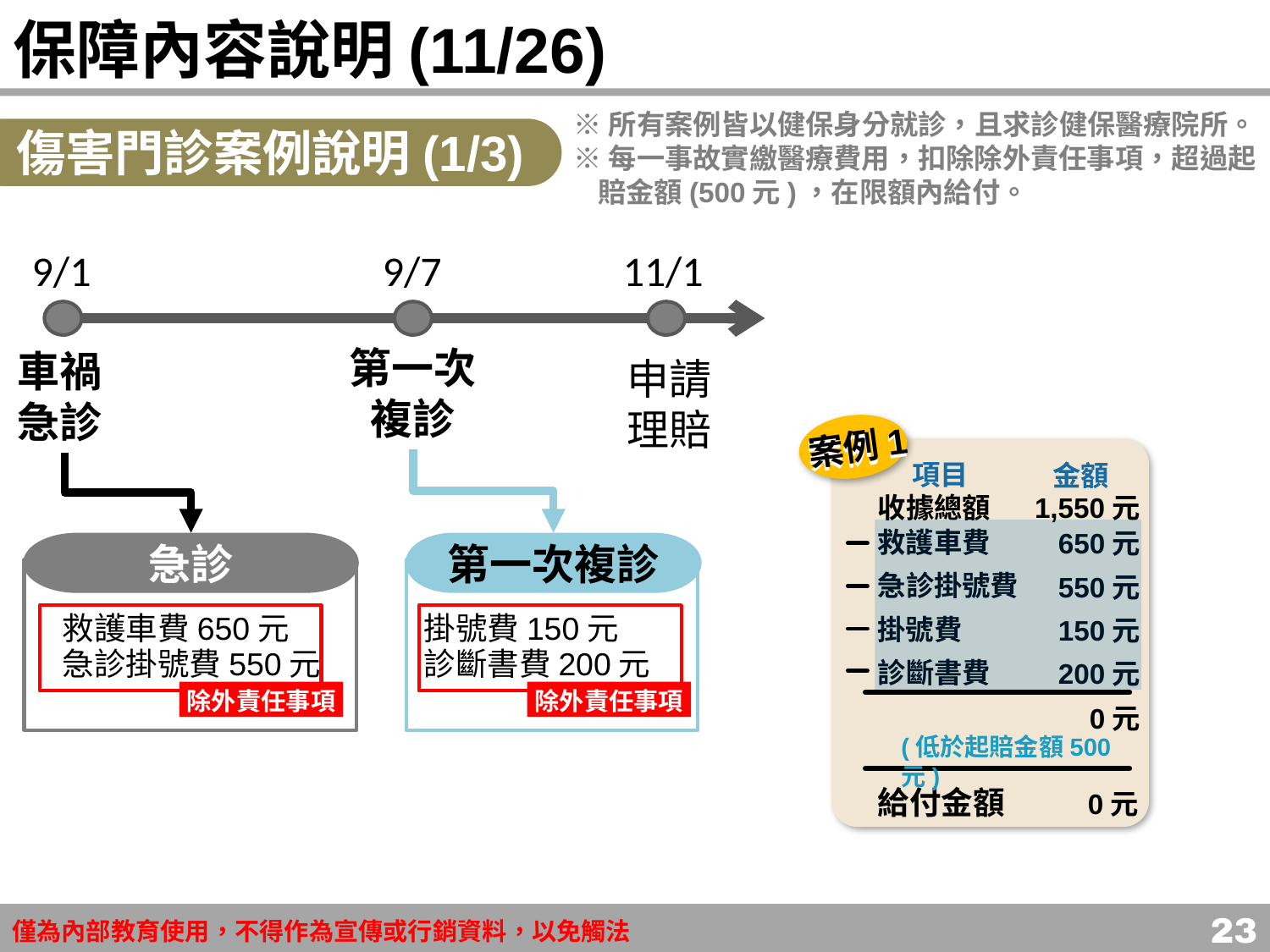

# 保障內容說明(11/26)
※所有案例皆以健保身分就診，且求診健保醫療院所。
※每一事故實繳醫療費用，扣除除外責任事項，超過起賠金額(500元)，在限額內給付。
傷害門診案例說明(1/3)

9/7

11/1

9/1

第一次
複診
車禍
急診
申請
理賠

案例1
案例1

項目
金額
收據總額
1,550元
救護車費
650元
急診掛號費
550元
掛號費
150元
診斷書費
200元
0元
給付金額
0元

急診

救護車費650元
急診掛號費550元
第一次複診

掛號費150元
診斷書費200元
除外責任事項
除外責任事項

(低於起賠金額500元)
23